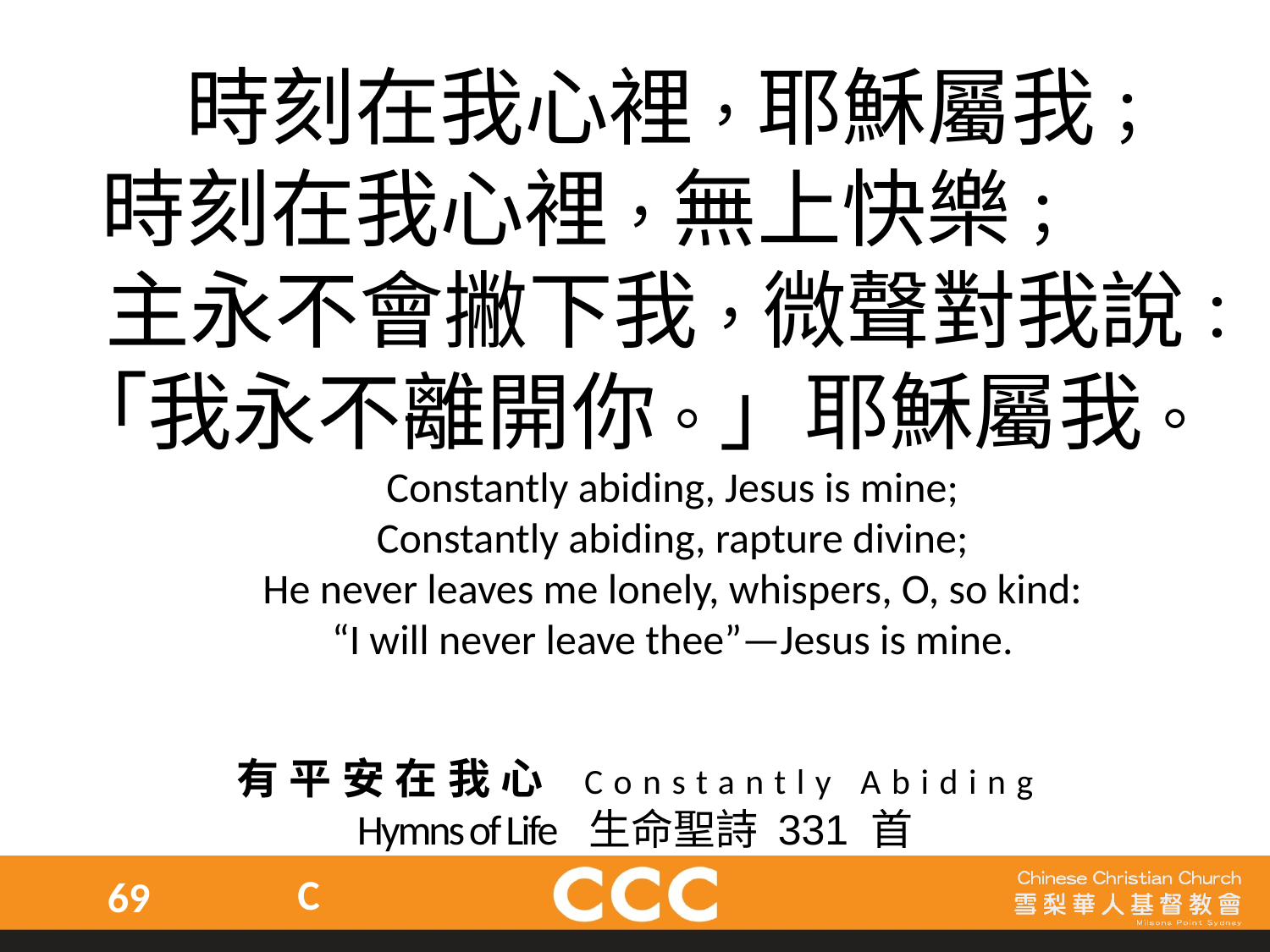

時刻在我心裡，耶穌屬我；
時刻在我心裡，無上快樂；　　　主永不會撇下我，微聲對我說：「我永不離開你。」耶穌屬我。
Constantly abiding, Jesus is mine;
Constantly abiding, rapture divine;
He never leaves me lonely, whispers, O, so kind:
“I will never leave thee”—Jesus is mine.
有平安在我心 Constantly Abiding
Hymns of Life   生命聖詩 331 首
C
69